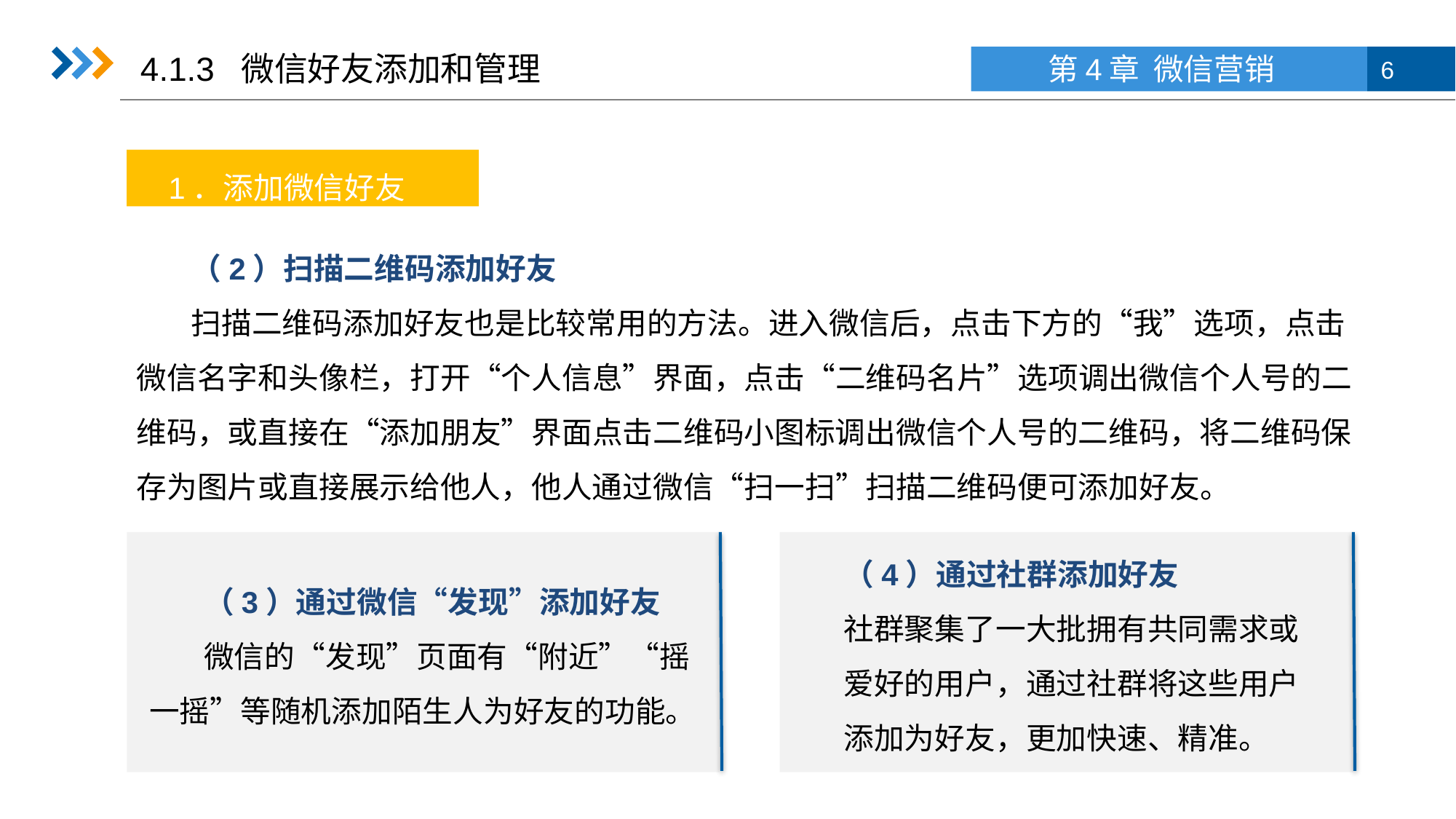

4.1.3  微信好友添加和管理
1．添加微信好友
（2）扫描二维码添加好友
扫描二维码添加好友也是比较常用的方法。进入微信后，点击下方的“我”选项，点击微信名字和头像栏，打开“个人信息”界面，点击“二维码名片”选项调出微信个人号的二维码，或直接在“添加朋友”界面点击二维码小图标调出微信个人号的二维码，将二维码保存为图片或直接展示给他人，他人通过微信“扫一扫”扫描二维码便可添加好友。

（4）通过社群添加好友
社群聚集了一大批拥有共同需求或爱好的用户，通过社群将这些用户添加为好友，更加快速、精准。
（3）通过微信“发现”添加好友
微信的“发现”页面有“附近”“摇一摇”等随机添加陌生人为好友的功能。